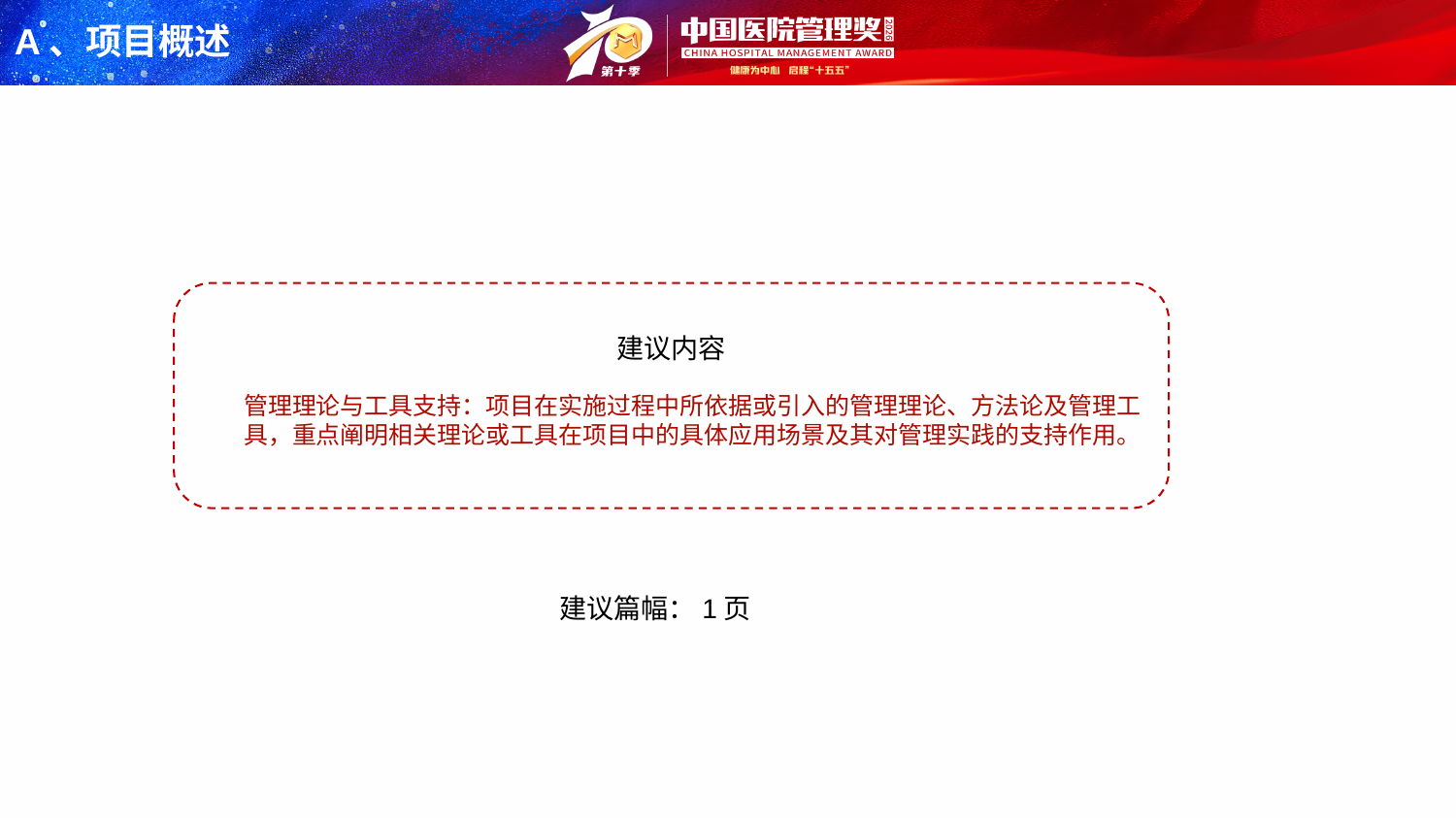

建议内容
管理理论与工具支持：项目在实施过程中所依据或引入的管理理论、方法论及管理工具，重点阐明相关理论或工具在项目中的具体应用场景及其对管理实践的支持作用。
建议篇幅：1页